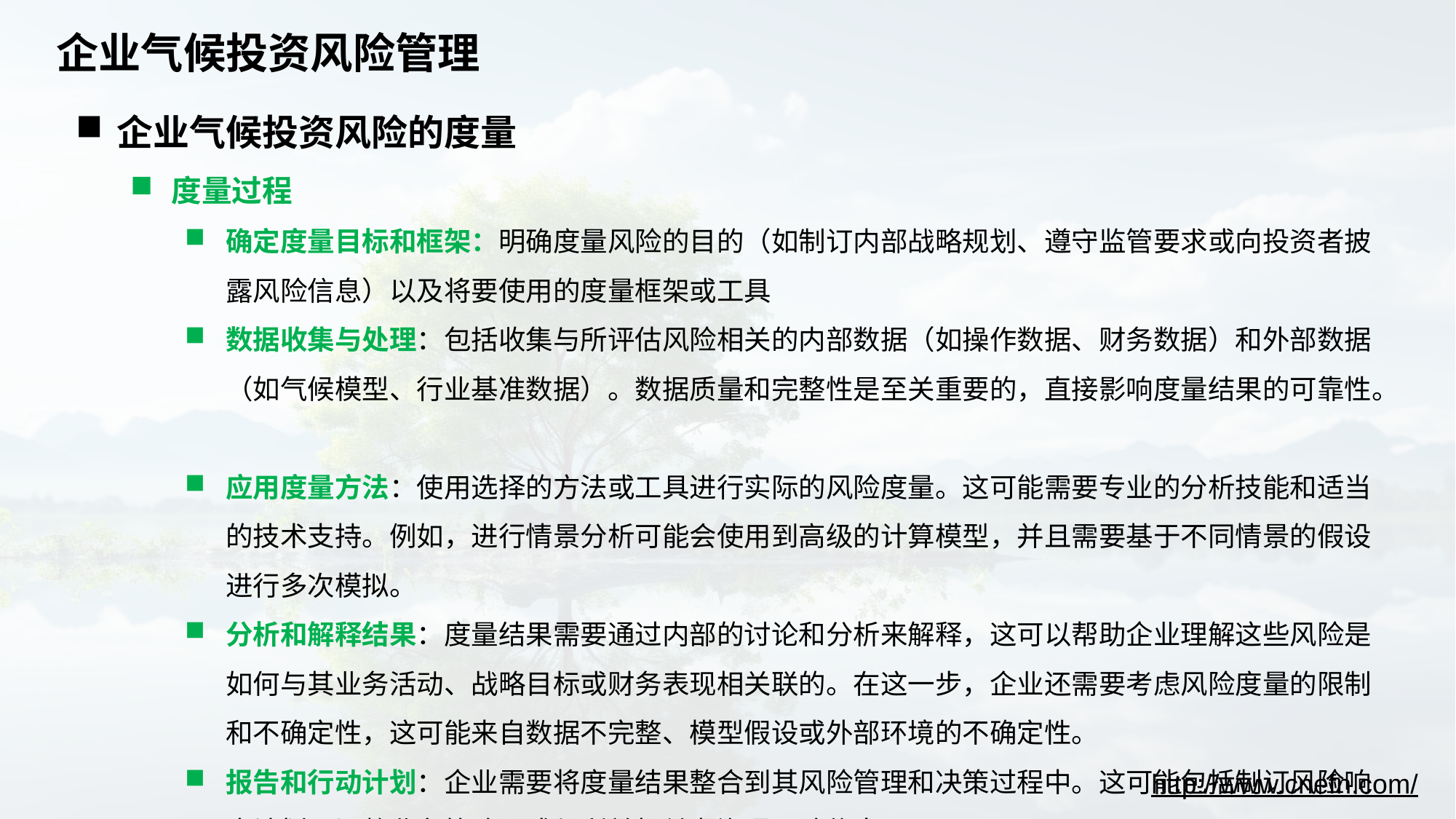

# 企业气候投资风险管理
企业气候投资风险的度量
度量过程
确定度量目标和框架：明确度量风险的目的（如制订内部战略规划、遵守监管要求或向投资者披露风险信息）以及将要使用的度量框架或工具
数据收集与处理：包括收集与所评估风险相关的内部数据（如操作数据、财务数据）和外部数据（如气候模型、行业基准数据）。数据质量和完整性是至关重要的，直接影响度量结果的可靠性。
应用度量方法：使用选择的方法或工具进行实际的风险度量。这可能需要专业的分析技能和适当的技术支持。例如，进行情景分析可能会使用到高级的计算模型，并且需要基于不同情景的假设进行多次模拟。
分析和解释结果：度量结果需要通过内部的讨论和分析来解释，这可以帮助企业理解这些风险是如何与其业务活动、战略目标或财务表现相关联的。在这一步，企业还需要考虑风险度量的限制和不确定性，这可能来自数据不完整、模型假设或外部环境的不确定性。
报告和行动计划：企业需要将度量结果整合到其风险管理和决策过程中。这可能包括制订风险响应计划、调整业务策略，或与利益相关者沟通风险信息。